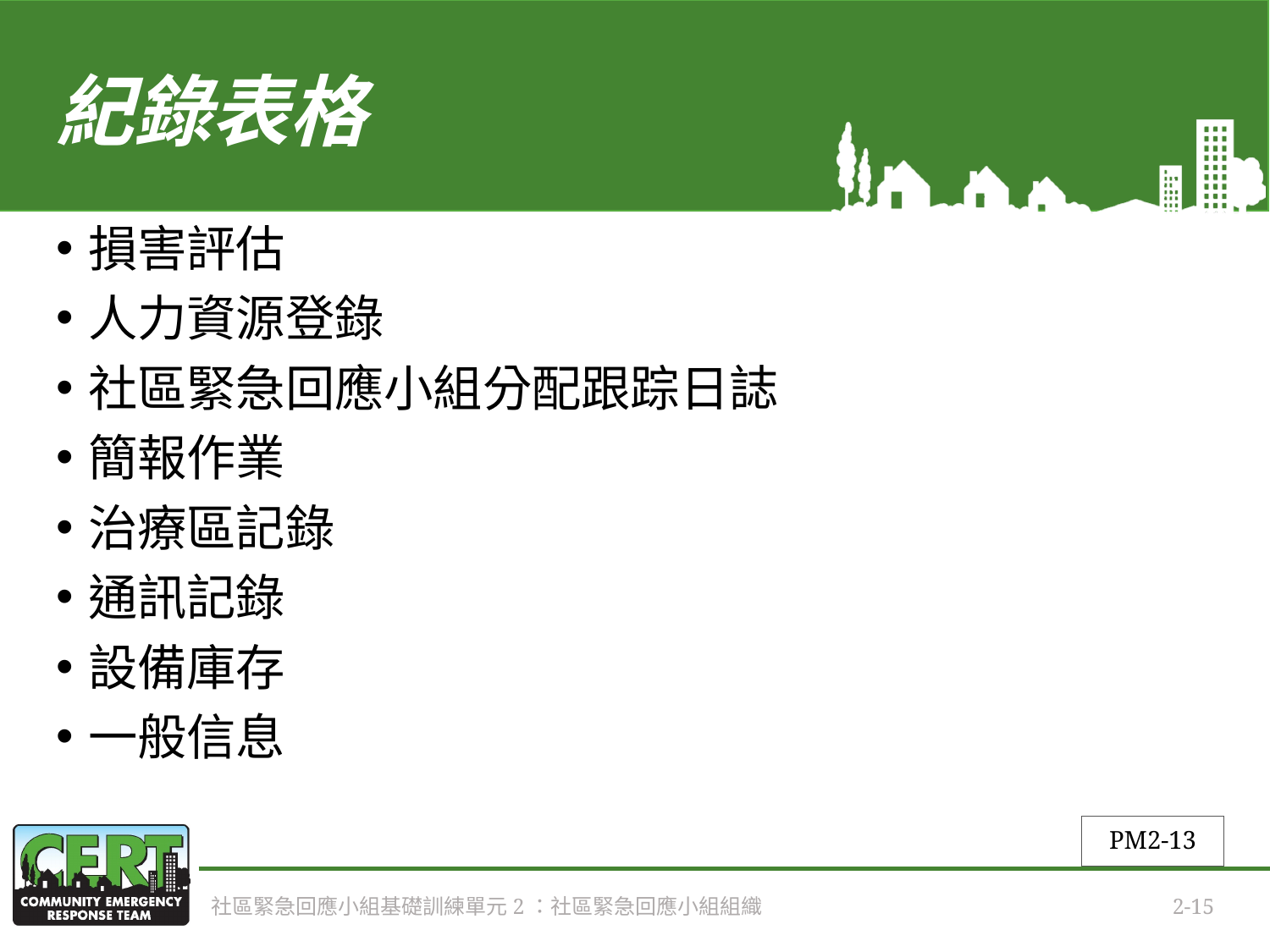

# 紀錄表格
損害評估
人力資源登錄
社區緊急回應小組分配跟踪日誌
簡報作業
治療區記錄
通訊記錄
設備庫存
一般信息
PM2-13
社區緊急回應小組基礎訓練單元2：社區緊急回應小組組織
2-15